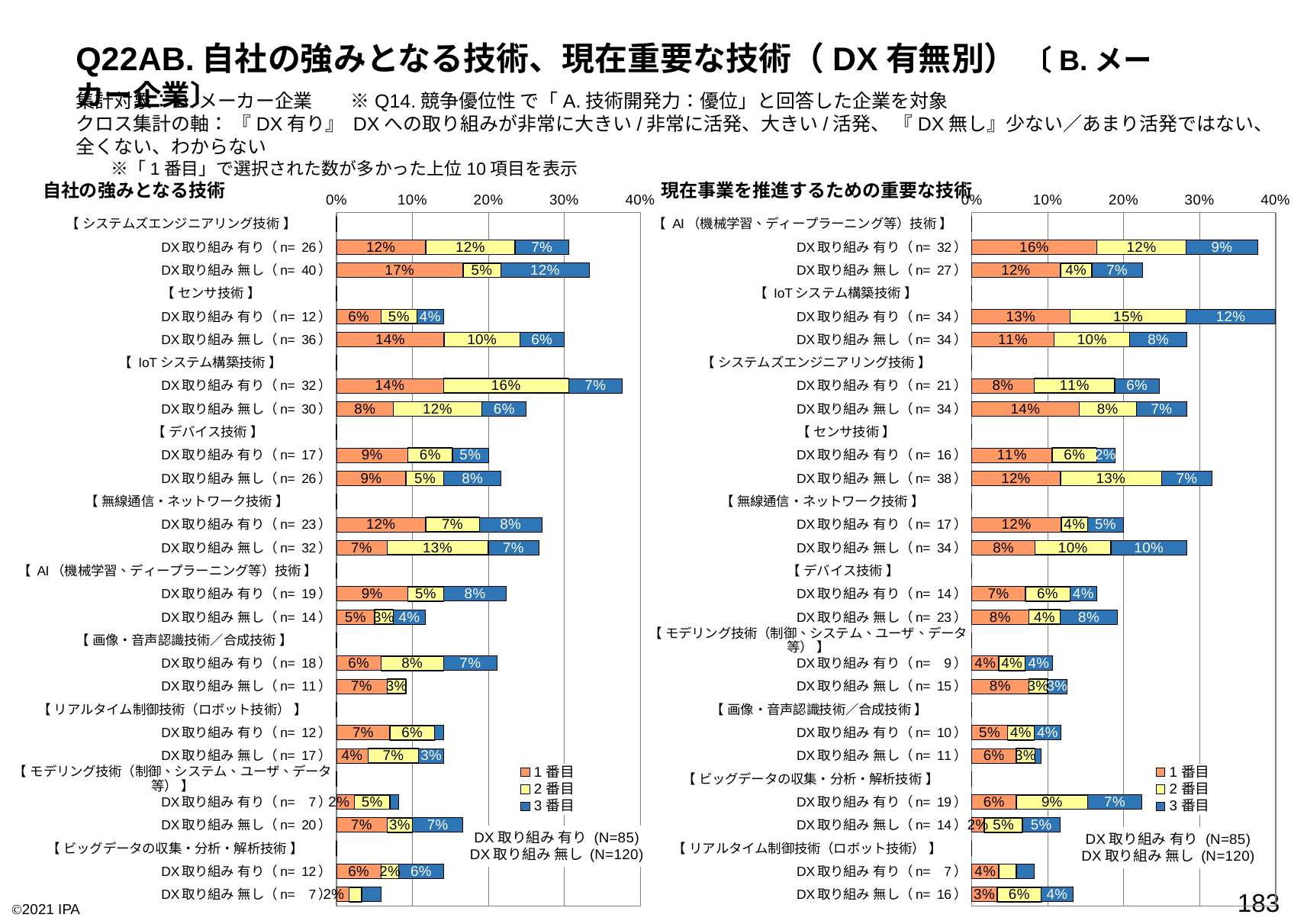

Q22AB.自社の強みとなる技術、現在重要な技術（DX有無別） 〔B.メーカー企業〕
集計対象：B.メーカー企業　　※Q14.競争優位性 で「A.技術開発力：優位」と回答した企業を対象
クロス集計の軸： 『DX有り』 DXへの取り組みが非常に大きい/非常に活発、大きい/活発、 『DX無し』少ない／あまり活発ではない、全くない、わからない
　　※「1番目」で選択された数が多かった上位10項目を表示
自社の強みとなる技術
現在事業を推進するための重要な技術

### Chart:

| Category | 1番目 | 2番目 | 3番目 |
|---|---|---|---|
| 【 システムズエンジニアリング技術 】           | 0.0 | 0.0 | 0.0 |
| DX取り組み 有り（n=  26） | 0.11764705882352941 | 0.11764705882352941 | 0.07058823529411765 |
| DX取り組み 無し（n=  40） | 0.16666666666666666 | 0.05 | 0.11666666666666667 |
| 【 センサ技術 】                     | 0.0 | 0.0 | 0.0 |
| DX取り組み 有り（n=  12） | 0.058823529411764705 | 0.047058823529411764 | 0.03529411764705882 |
| DX取り組み 無し（n=  36） | 0.14166666666666666 | 0.1 | 0.058333333333333334 |
| 【 IoTシステム構築技術 】               | 0.0 | 0.0 | 0.0 |
| DX取り組み 有り（n=  32） | 0.1411764705882353 | 0.16470588235294117 | 0.07058823529411765 |
| DX取り組み 無し（n=  30） | 0.075 | 0.11666666666666667 | 0.058333333333333334 |
| 【 デバイス技術 】                    | 0.0 | 0.0 | 0.0 |
| DX取り組み 有り（n=  17） | 0.09411764705882353 | 0.058823529411764705 | 0.047058823529411764 |
| DX取り組み 無し（n=  26） | 0.09166666666666666 | 0.05 | 0.075 |
| 【 無線通信・ネットワーク技術 】             | 0.0 | 0.0 | 0.0 |
| DX取り組み 有り（n=  23） | 0.11764705882352941 | 0.07058823529411765 | 0.08235294117647059 |
| DX取り組み 無し（n=  32） | 0.06666666666666667 | 0.13333333333333333 | 0.06666666666666667 |
| 【 AI（機械学習、ディープラーニング等）技術 】     | 0.0 | 0.0 | 0.0 |
| DX取り組み 有り（n=  19） | 0.09411764705882353 | 0.047058823529411764 | 0.08235294117647059 |
| DX取り組み 無し（n=  14） | 0.05 | 0.025 | 0.041666666666666664 |
| 【 画像・音声認識技術／合成技術 】            | 0.0 | 0.0 | 0.0 |
| DX取り組み 有り（n=  18） | 0.058823529411764705 | 0.08235294117647059 | 0.07058823529411765 |
| DX取り組み 無し（n=  11） | 0.06666666666666667 | 0.025 | 0.0 |
| 【 リアルタイム制御技術（ロボット技術） 】        | 0.0 | 0.0 | 0.0 |
| DX取り組み 有り（n=  12） | 0.07058823529411765 | 0.058823529411764705 | 0.011764705882352941 |
| DX取り組み 無し（n=  17） | 0.041666666666666664 | 0.06666666666666667 | 0.03333333333333333 |
| 【 モデリング技術（制御、システム、ユーザ、データ等） 】 | 0.0 | 0.0 | 0.0 |
| DX取り組み 有り（n=    7） | 0.023529411764705882 | 0.047058823529411764 | 0.011764705882352941 |
| DX取り組み 無し（n=  20） | 0.06666666666666667 | 0.03333333333333333 | 0.06666666666666667 |
| 【 ビッグデータの収集・分析・解析技術 】         | 0.0 | 0.0 | 0.0 |
| DX取り組み 有り（n=  12） | 0.058823529411764705 | 0.023529411764705882 | 0.058823529411764705 |
| DX取り組み 無し（n=    7） | 0.016666666666666666 | 0.016666666666666666 | 0.025 |

### Chart:

| Category | 1番目 | 2番目 | 3番目 |
|---|---|---|---|
| 【 AI（機械学習、ディープラーニング等）技術 】     | 0.0 | 0.0 | 0.0 |
| DX取り組み 有り（n=  32） | 0.16470588235294117 | 0.11764705882352941 | 0.09411764705882353 |
| DX取り組み 無し（n=  27） | 0.11666666666666667 | 0.041666666666666664 | 0.06666666666666667 |
| 【 IoTシステム構築技術 】               | 0.0 | 0.0 | 0.0 |
| DX取り組み 有り（n=  34） | 0.12941176470588237 | 0.15294117647058825 | 0.11764705882352941 |
| DX取り組み 無し（n=  34） | 0.10833333333333334 | 0.1 | 0.075 |
| 【 システムズエンジニアリング技術 】           | 0.0 | 0.0 | 0.0 |
| DX取り組み 有り（n=  21） | 0.08235294117647059 | 0.10588235294117647 | 0.058823529411764705 |
| DX取り組み 無し（n=  34） | 0.14166666666666666 | 0.075 | 0.06666666666666667 |
| 【 センサ技術 】                     | 0.0 | 0.0 | 0.0 |
| DX取り組み 有り（n=  16） | 0.10588235294117647 | 0.058823529411764705 | 0.023529411764705882 |
| DX取り組み 無し（n=  38） | 0.11666666666666667 | 0.13333333333333333 | 0.06666666666666667 |
| 【 無線通信・ネットワーク技術 】             | 0.0 | 0.0 | 0.0 |
| DX取り組み 有り（n=  17） | 0.11764705882352941 | 0.03529411764705882 | 0.047058823529411764 |
| DX取り組み 無し（n=  34） | 0.08333333333333333 | 0.1 | 0.1 |
| 【 デバイス技術 】                    | 0.0 | 0.0 | 0.0 |
| DX取り組み 有り（n=  14） | 0.07058823529411765 | 0.058823529411764705 | 0.03529411764705882 |
| DX取り組み 無し（n=  23） | 0.075 | 0.041666666666666664 | 0.075 |
| 【 モデリング技術（制御、システム、ユーザ、データ等） 】 | 0.0 | 0.0 | 0.0 |
| DX取り組み 有り（n=    9） | 0.03529411764705882 | 0.03529411764705882 | 0.03529411764705882 |
| DX取り組み 無し（n=  15） | 0.075 | 0.025 | 0.025 |
| 【 画像・音声認識技術／合成技術 】            | 0.0 | 0.0 | 0.0 |
| DX取り組み 有り（n=  10） | 0.047058823529411764 | 0.03529411764705882 | 0.03529411764705882 |
| DX取り組み 無し（n=  11） | 0.058333333333333334 | 0.025 | 0.008333333333333333 |
| 【 ビッグデータの収集・分析・解析技術 】         | 0.0 | 0.0 | 0.0 |
| DX取り組み 有り（n=  19） | 0.058823529411764705 | 0.09411764705882353 | 0.07058823529411765 |
| DX取り組み 無し（n=  14） | 0.016666666666666666 | 0.05 | 0.05 |
| 【 リアルタイム制御技術（ロボット技術） 】        | 0.0 | 0.0 | 0.0 |
| DX取り組み 有り（n=    7） | 0.03529411764705882 | 0.023529411764705882 | 0.023529411764705882 |
| DX取り組み 無し（n=  16） | 0.03333333333333333 | 0.058333333333333334 | 0.041666666666666664 |